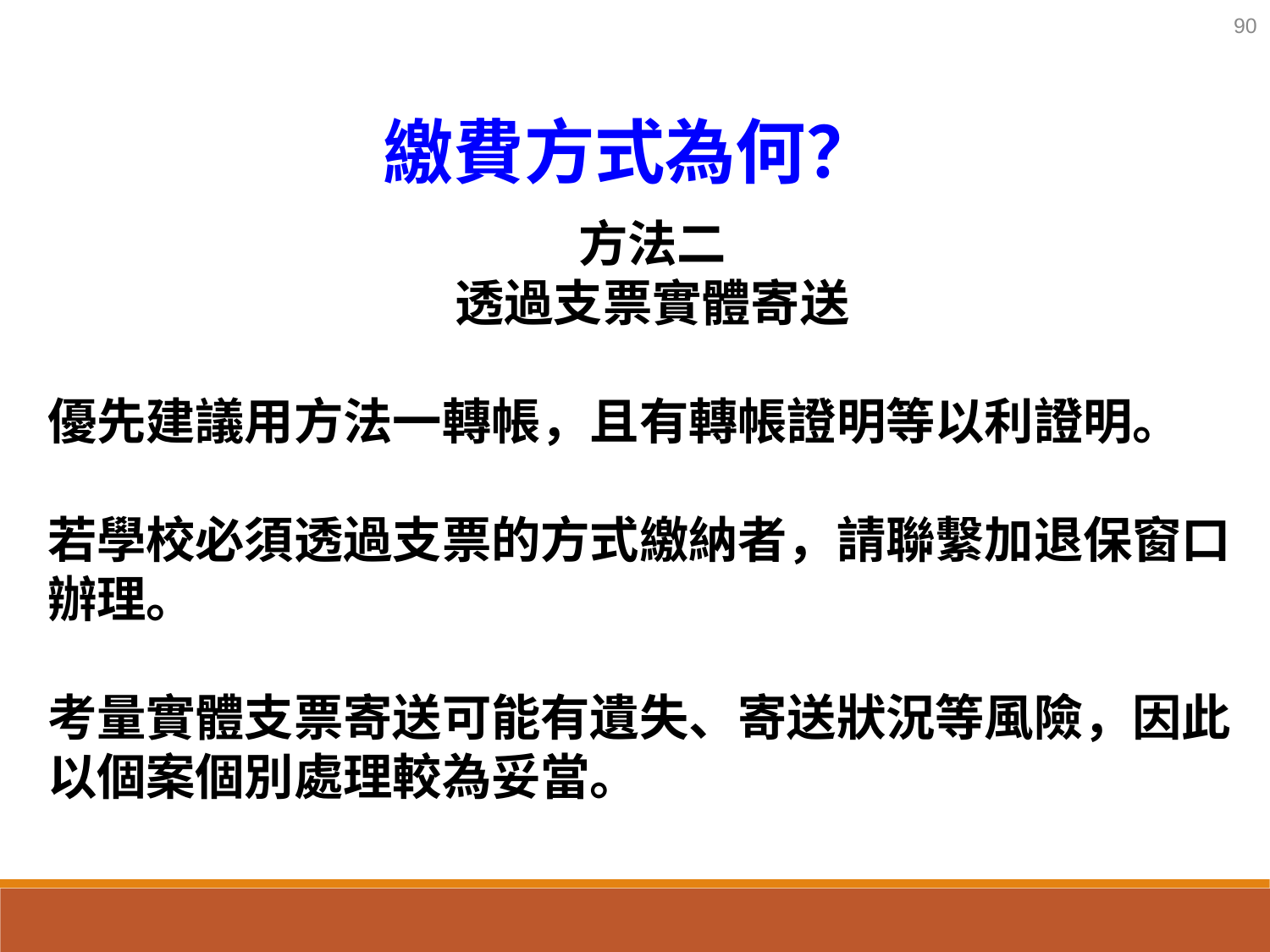

90
繳費方式為何？
方法二
透過支票實體寄送

優先建議用方法一轉帳，且有轉帳證明等以利證明。

若學校必須透過支票的方式繳納者，請聯繫加退保窗口辦理。

考量實體支票寄送可能有遺失、寄送狀況等風險，因此以個案個別處理較為妥當。